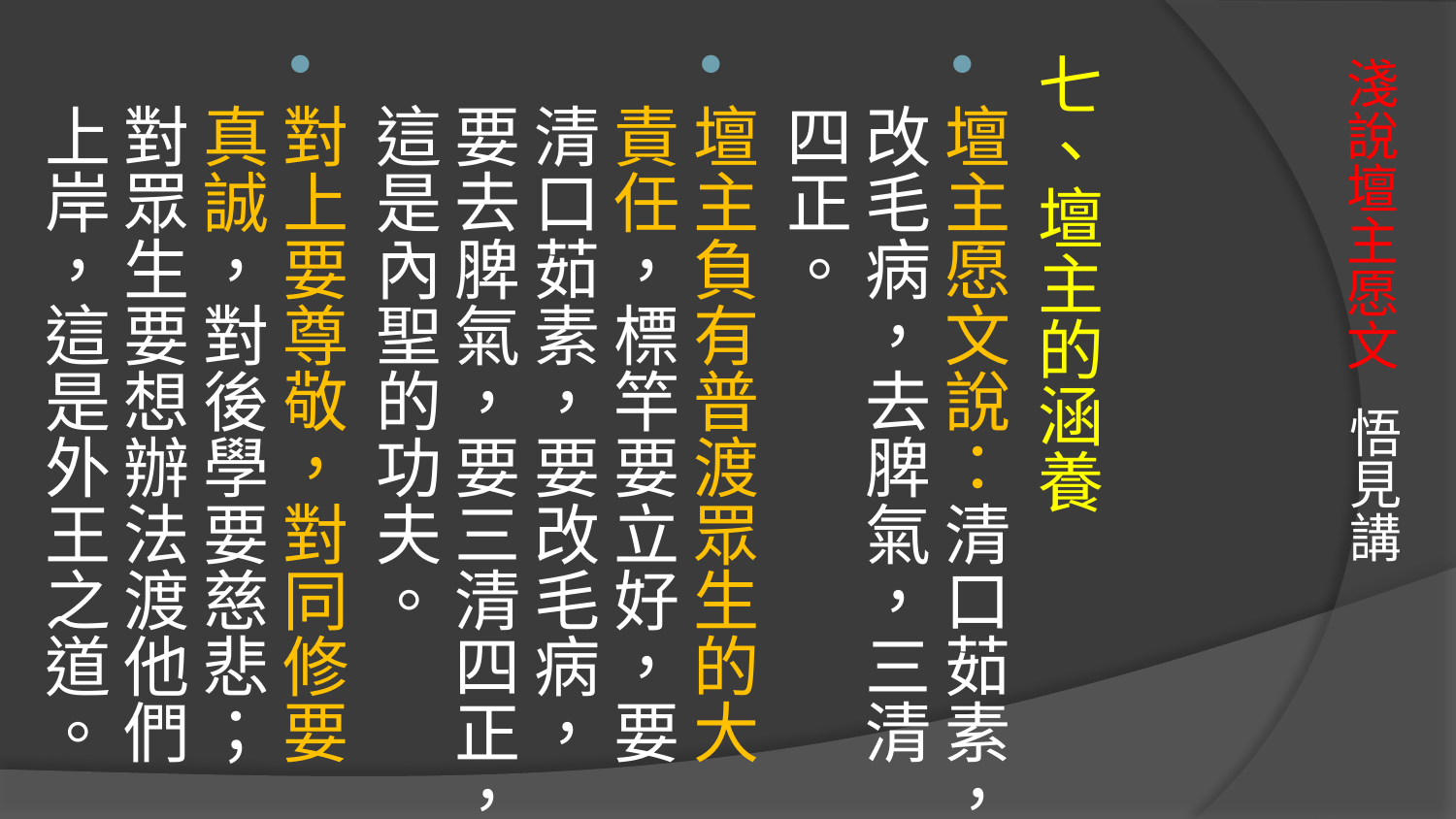

七、壇主的涵養
壇主愿文說：清口茹素，改毛病，去脾氣，三清四正。
壇主負有普渡眾生的大責任，標竿要立好，要清口茹素，要改毛病，要去脾氣，要三清四正，這是內聖的功夫。
對上要尊敬，對同修要真誠，對後學要慈悲；對眾生要想辦法渡他們上岸，這是外王之道。
# 淺說壇主愿文   悟見講